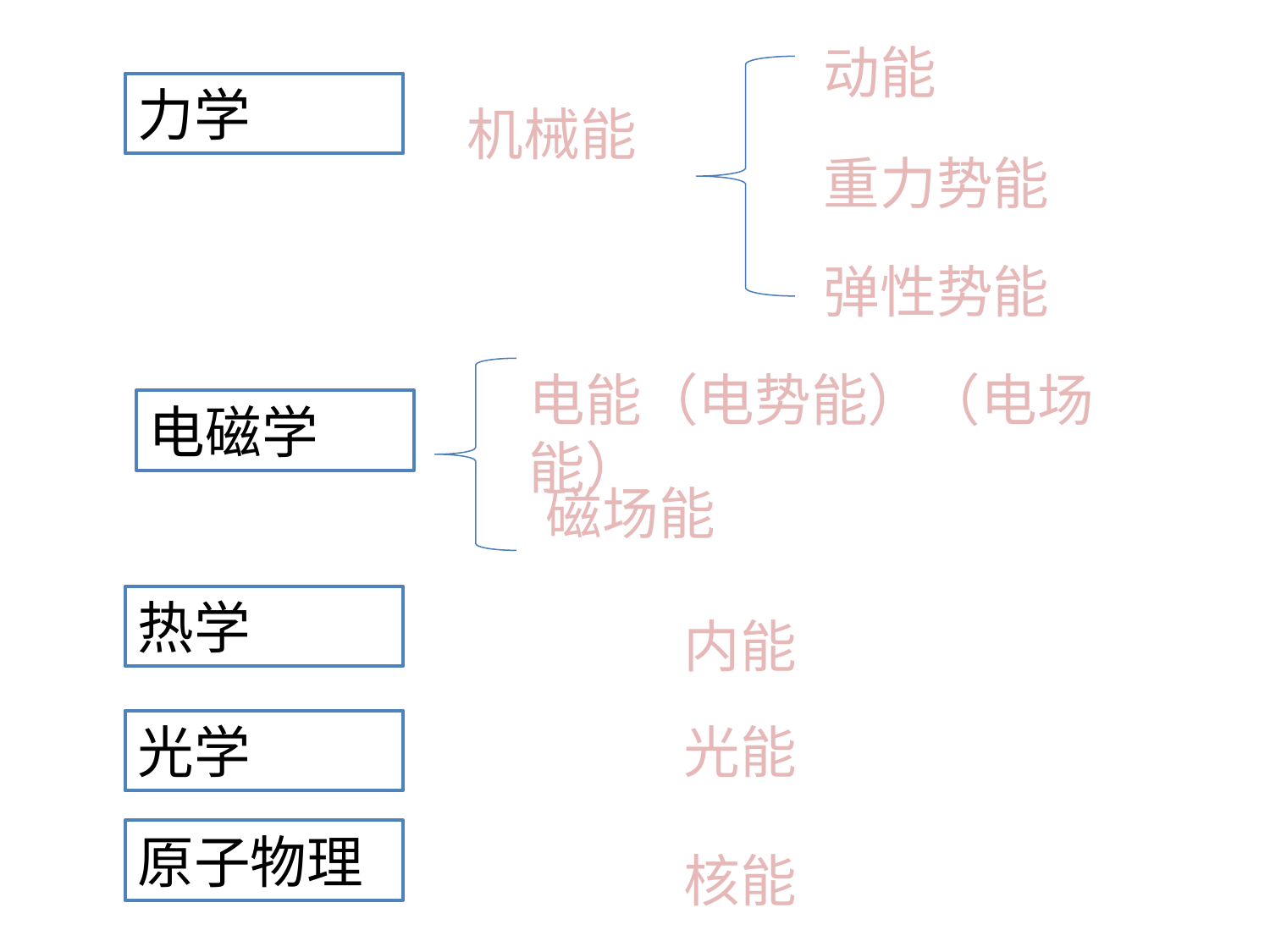

动能

力学
机械能
重力势能
弹性势能

电能（电势能）（电场能）
电磁学
磁场能
热学
内能
光学
光能
原子物理
核能